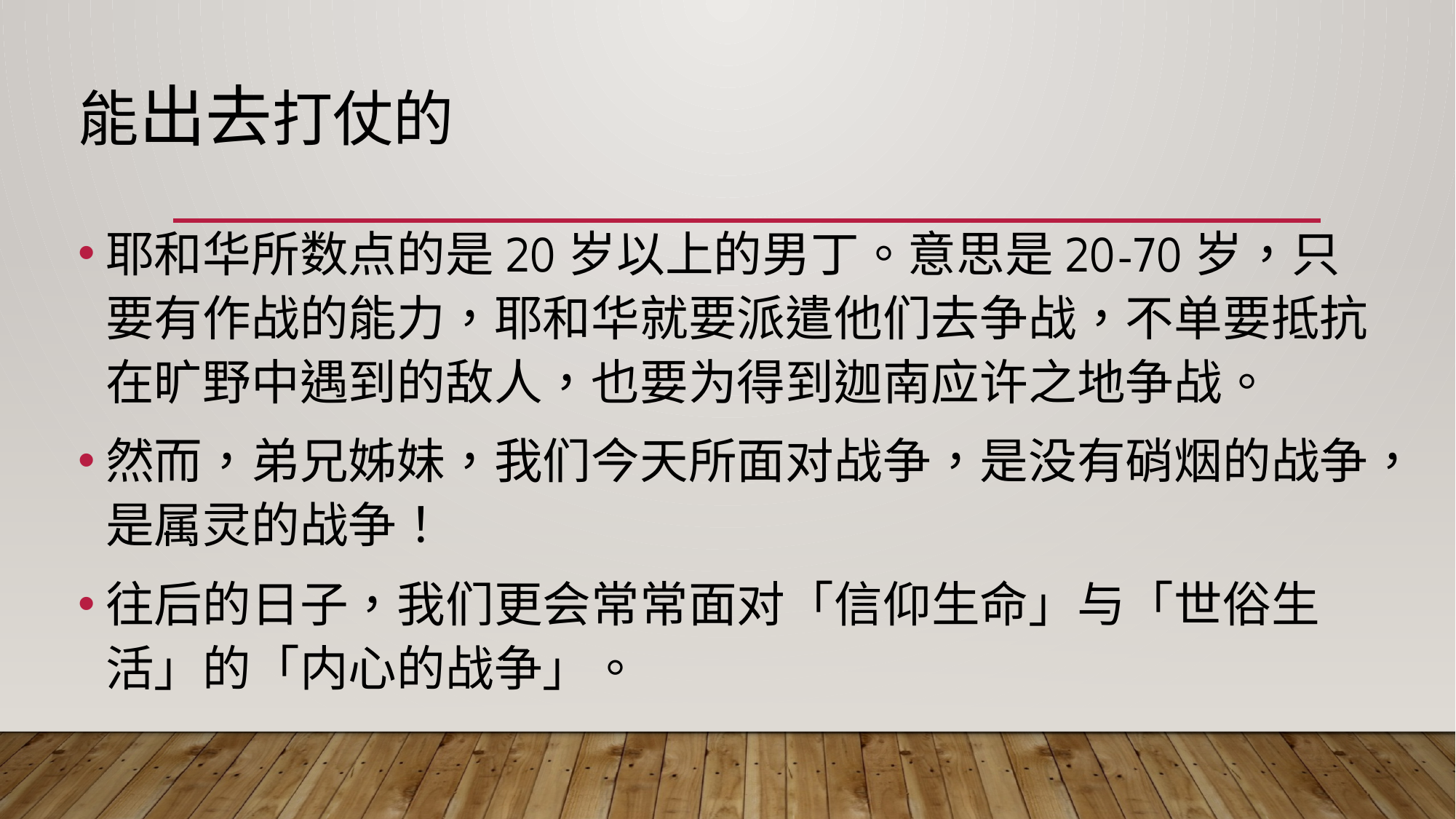

# 能出去打仗的
耶和华所数点的是20岁以上的男丁。意思是20-70岁，只要有作战的能力，耶和华就要派遣他们去争战，不单要抵抗在旷野中遇到的敌人，也要为得到迦南应许之地争战。
然而，弟兄姊妹，我们今天所面对战争，是没有硝烟的战争，是属灵的战争！
往后的日子，我们更会常常面对「信仰生命」与「世俗生活」的「内心的战争」。